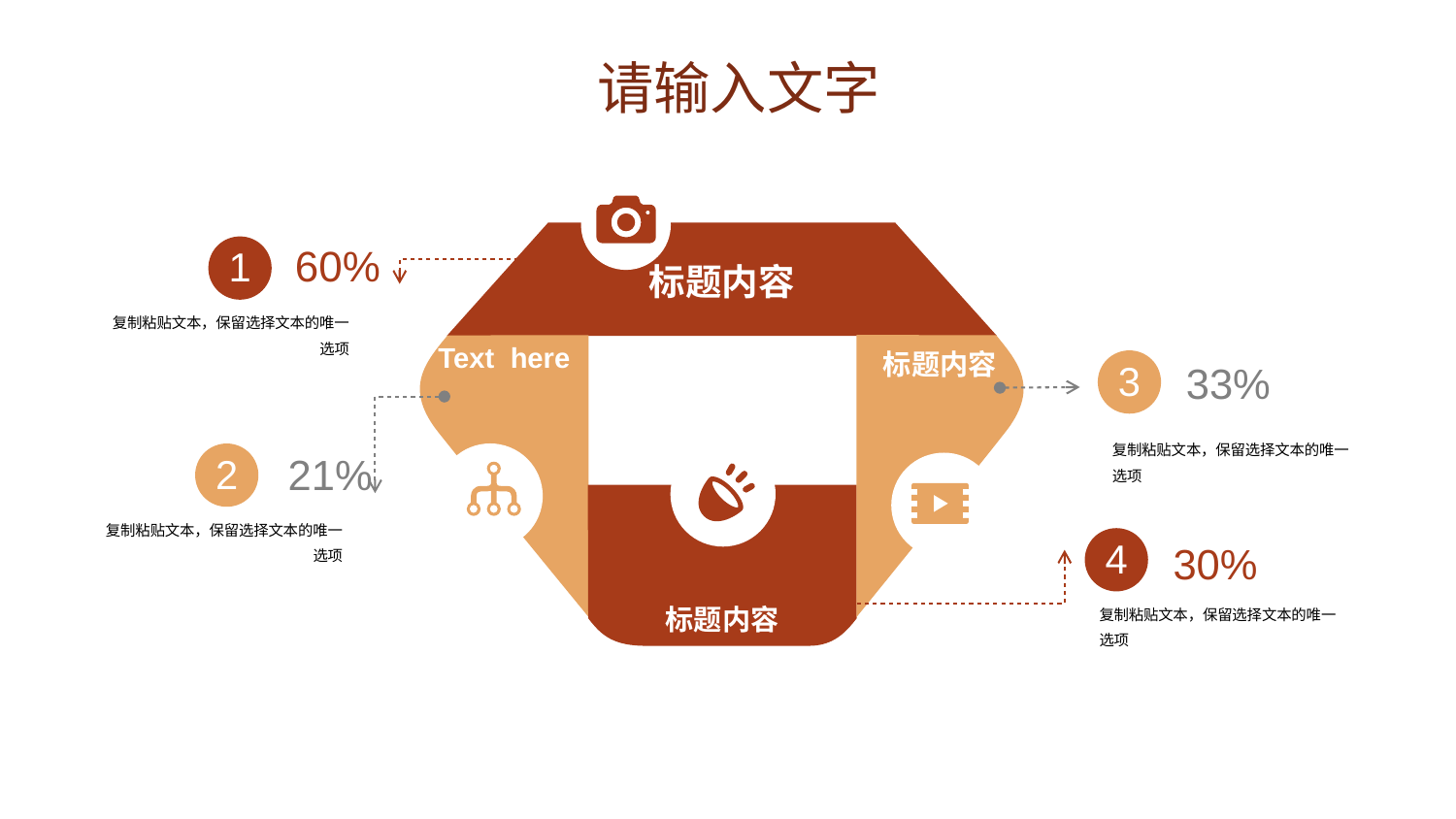

标题内容
60%
1

复制粘贴文本，保留选择文本的唯一选项
标题内容
Text  here
3
33%

复制粘贴文本，保留选择文本的唯一选项

2
21%

标题内容
复制粘贴文本，保留选择文本的唯一选项
4
30%

复制粘贴文本，保留选择文本的唯一选项